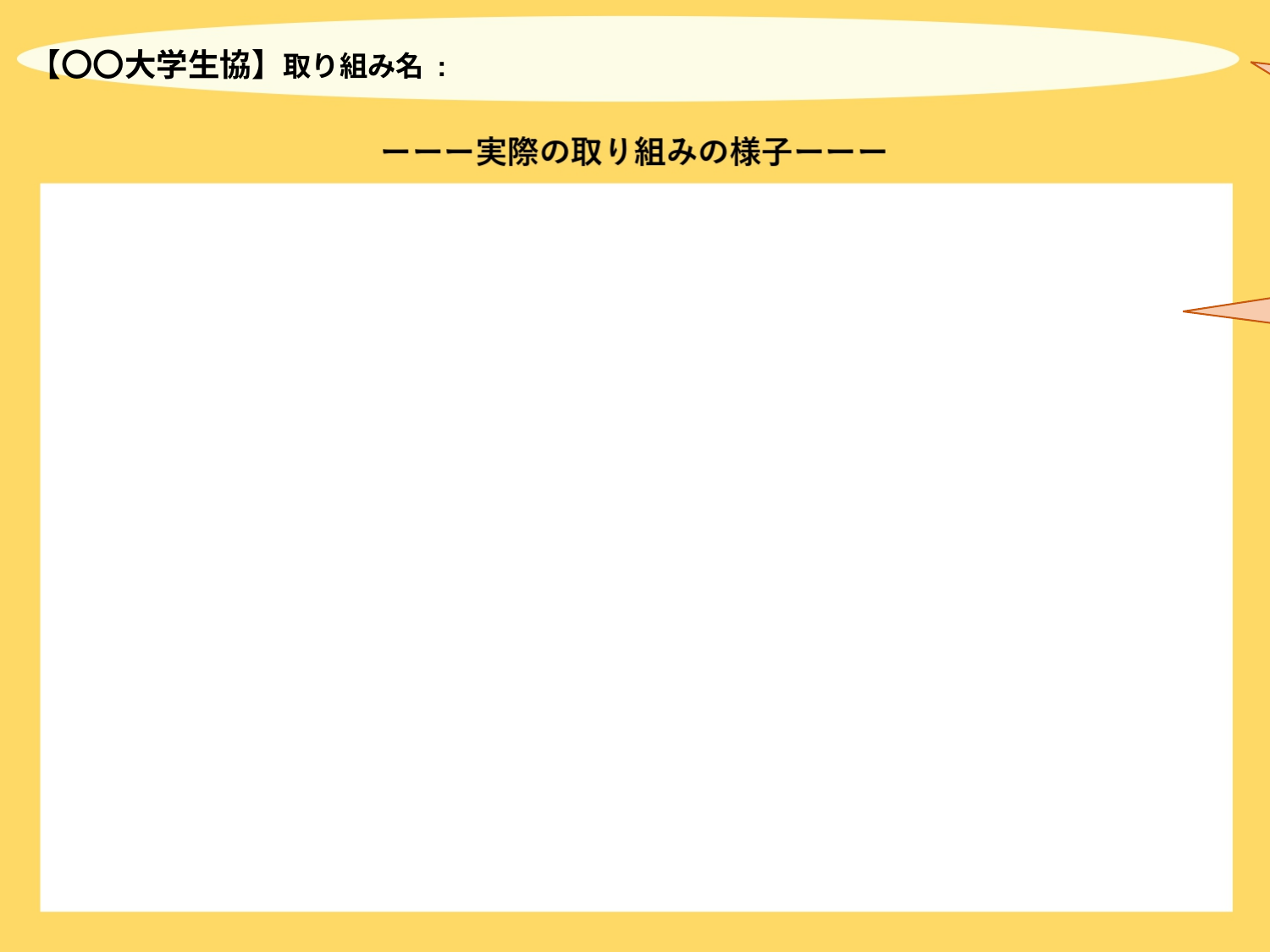

【大学生協名・取り組み名】

こちらの欄には、１枚目と同じで
大学生協名(キャンパス名)と、と仕組みの名前を、テキストボックスを編集してお書きください。
【〇〇大学生協】取り組み名 :
【取り組みの様子】

こちらの欄には、実際の取り組みの様子がわかる写真や、実際の掲示物などを載せてください！